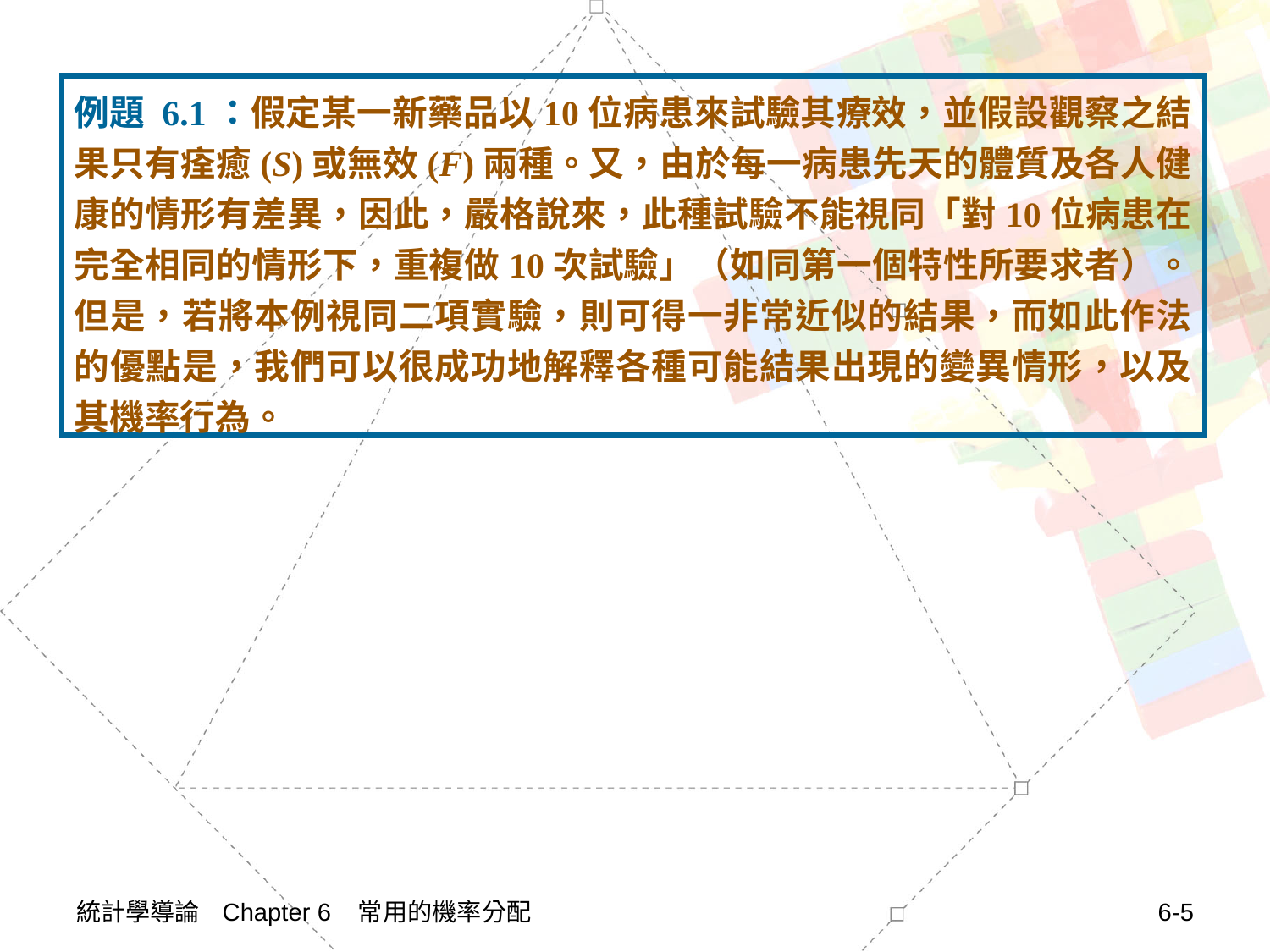

例題 6.1：假定某一新藥品以10位病患來試驗其療效，並假設觀察之結果只有痊癒(S)或無效(F)兩種。又，由於每一病患先天的體質及各人健康的情形有差異，因此，嚴格說來，此種試驗不能視同「對10位病患在完全相同的情形下，重複做10次試驗」（如同第一個特性所要求者）。但是，若將本例視同二項實驗，則可得一非常近似的結果，而如此作法的優點是，我們可以很成功地解釋各種可能結果出現的變異情形，以及其機率行為。
統計學導論   Chapter 6   常用的機率分配
6-5